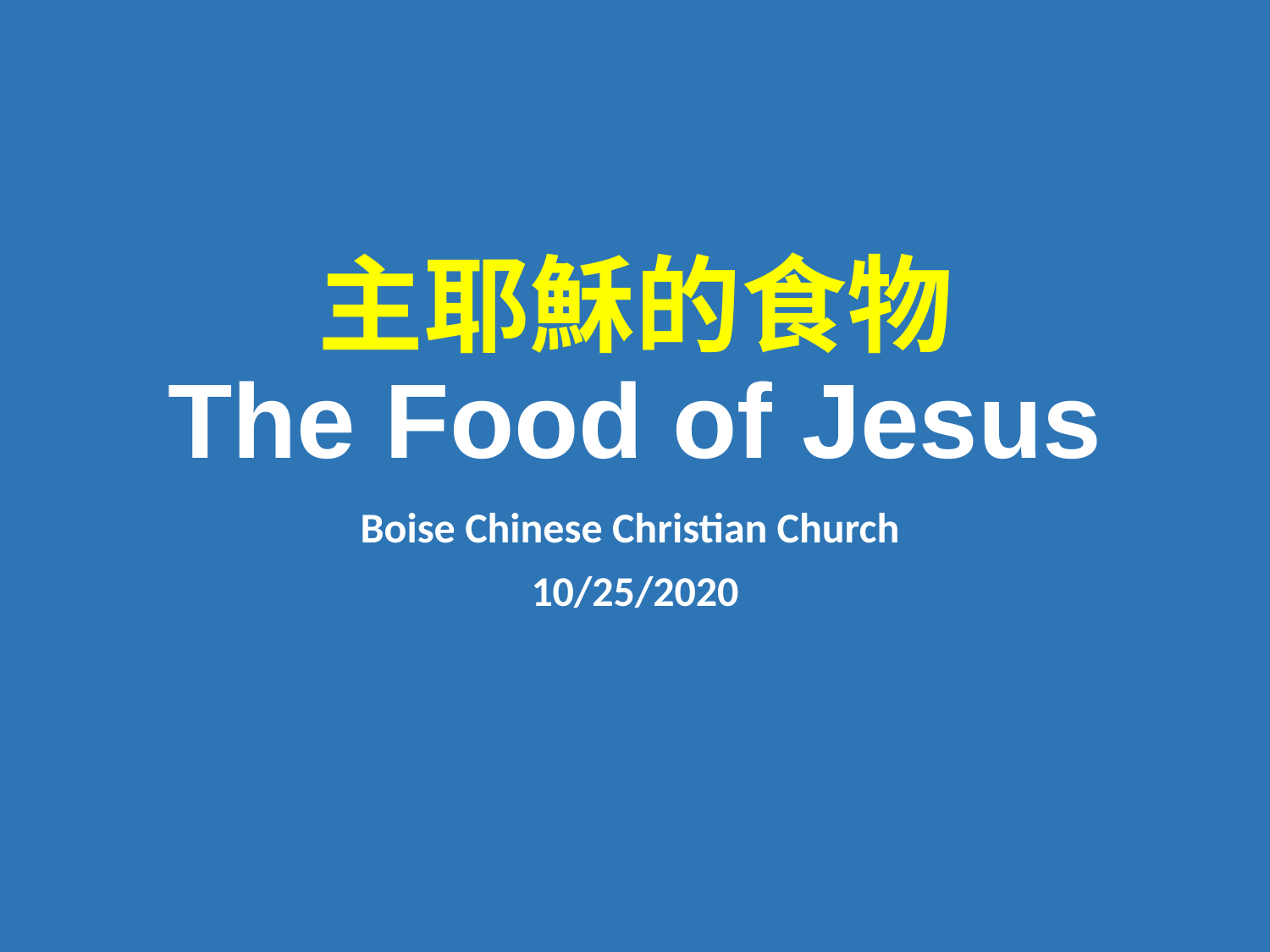

# 主耶穌的食物 The Food of Jesus
Boise Chinese Christian Church
10/25/2020